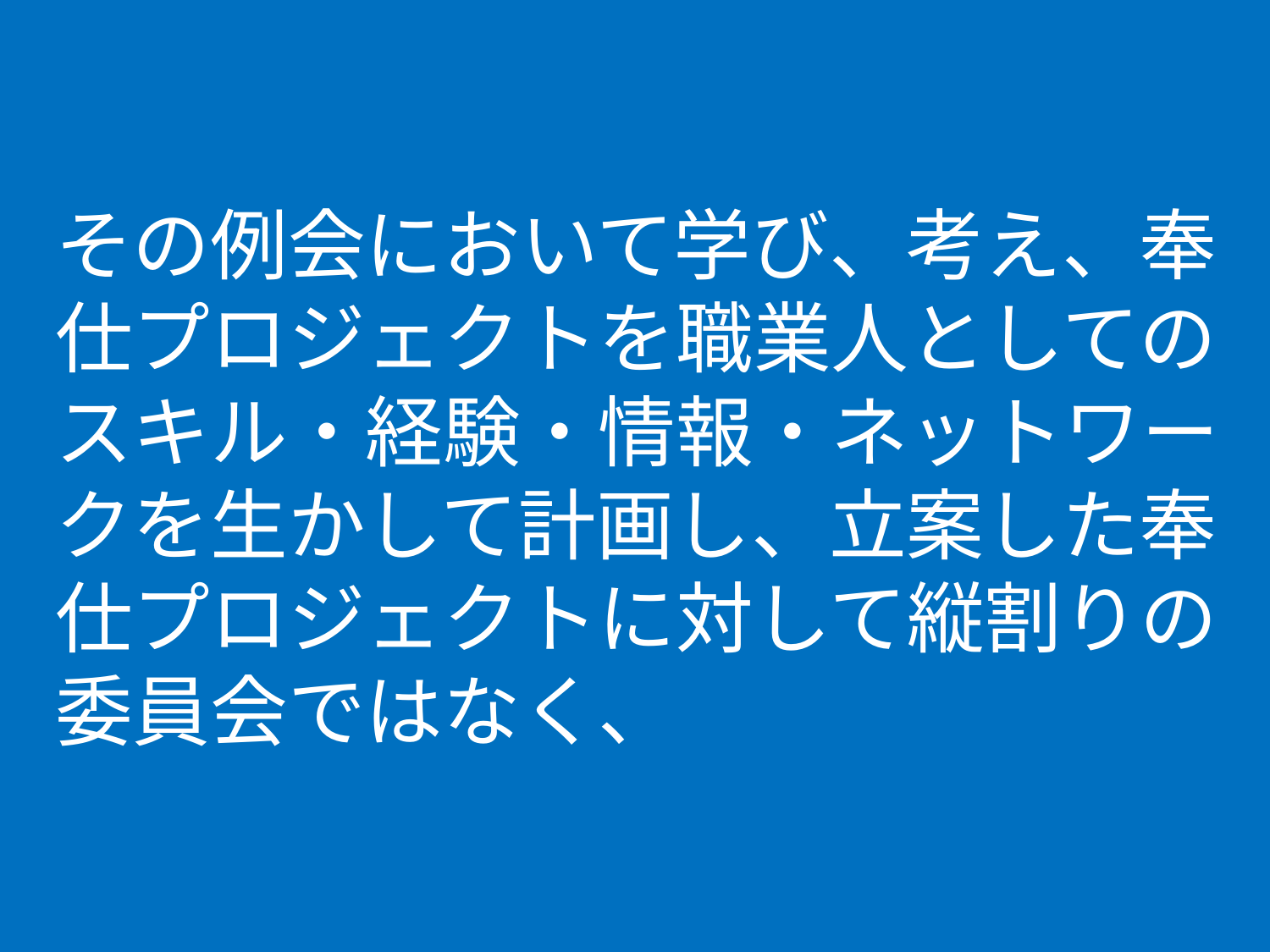

その例会において学び、考え、奉仕プロジェクトを職業人としてのスキル・経験・情報・ネットワークを生かして計画し、立案した奉仕プロジェクトに対して縦割りの委員会ではなく、